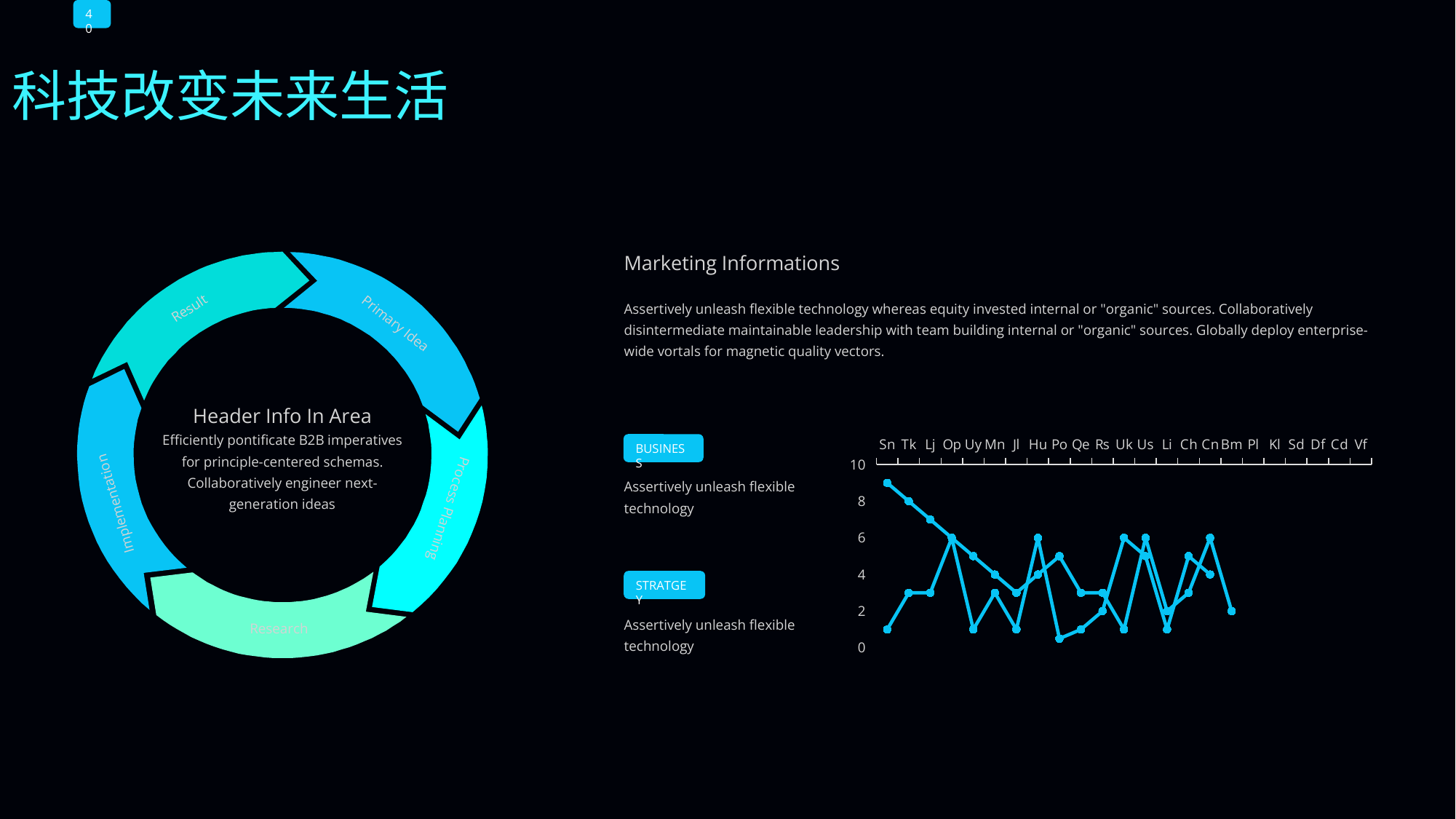

40
科技改变未来生活
Marketing Informations

Assertively unleash flexible technology whereas equity invested internal or "organic" sources. Collaboratively disintermediate maintainable leadership with team building internal or "organic" sources. Globally deploy enterprise-wide vortals for magnetic quality vectors.

Result
Primary Idea

Header Info In Area
Efficiently pontificate B2B imperatives for principle-centered schemas. Collaboratively engineer next-generation ideas

Implementation
Process Planning

Research

[unsupported chart]

BUSINESS
Assertively unleash flexible technology
STRATGEY
Assertively unleash flexible technology